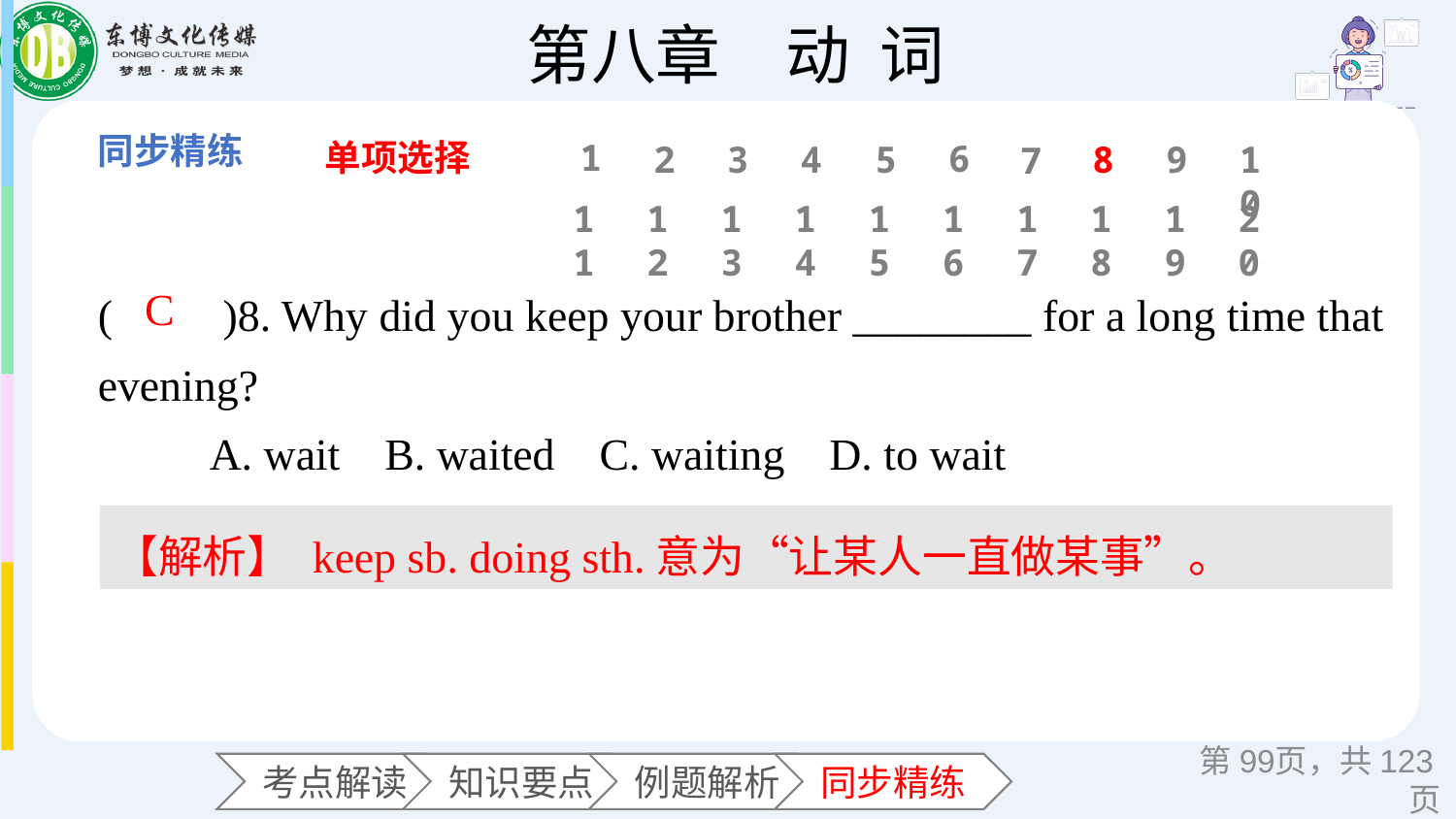

单项选择
1
6
2
3
4
5
8
9
10
7
11
12
13
14
15
16
17
18
19
20
(　　)8. Why did you keep your brother ________ for a long time that evening?
          A. wait    B. waited    C. waiting    D. to wait
C
【解析】 keep sb. doing sth.意为“让某人一直做某事”。
第99页，共123页